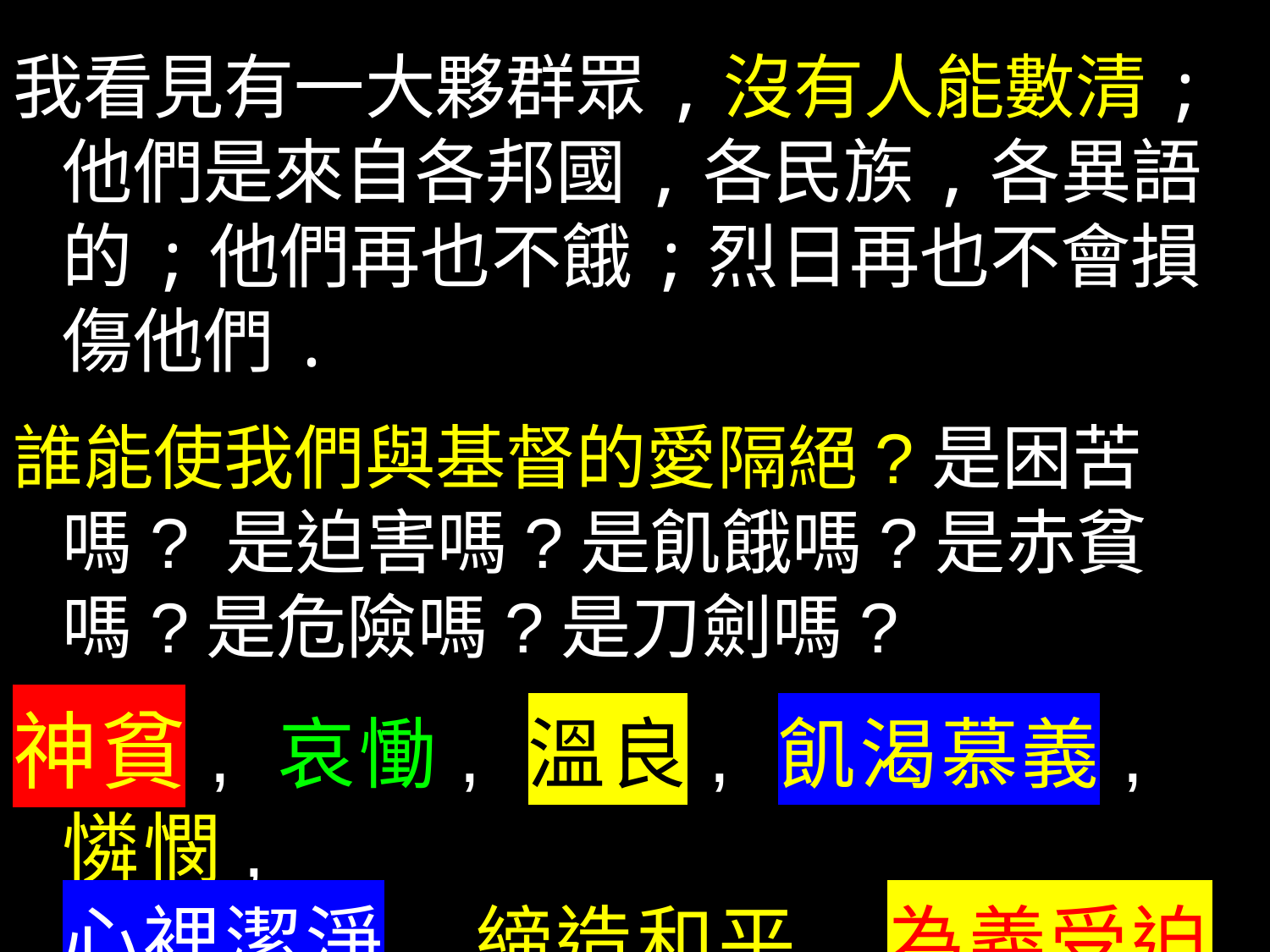

我看見有一大夥群眾,沒有人能數清;他們是來自各邦國,各民族,各異語的;他們再也不餓;烈日再也不會損傷他們.
誰能使我們與基督的愛隔絕?是困苦嗎? 是迫害嗎?是飢餓嗎?是赤貧嗎?是危險嗎?是刀劍嗎?
神貧, 哀慟, 溫良, 飢渴慕義, 憐憫,
心裡潔淨, 締造和平, 為義受迫害.